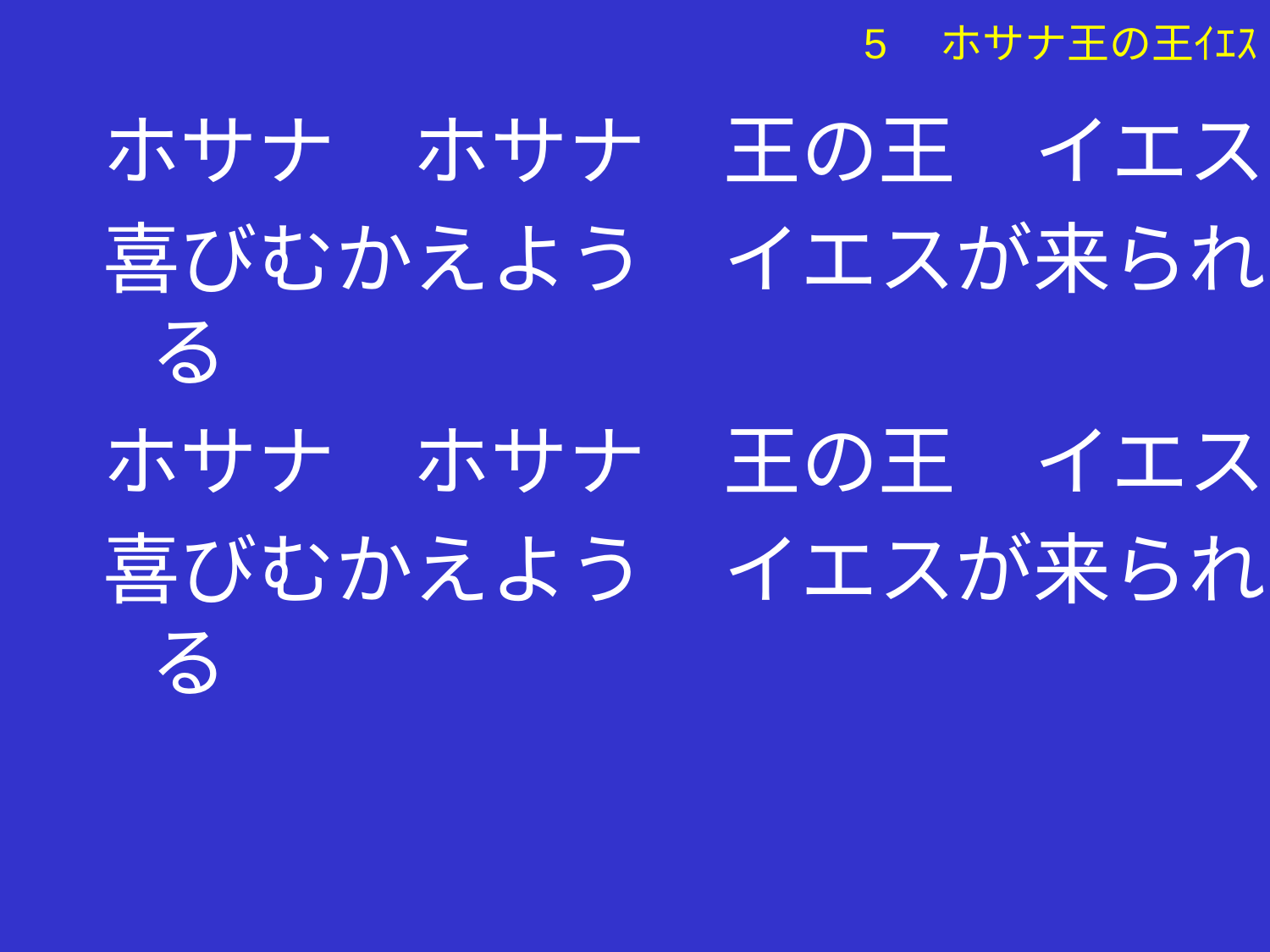

ホサナ　ホサナ　王の王　イエス
喜びむかえよう　イエスが来られる
ホサナ　ホサナ　王の王　イエス
喜びむかえよう　イエスが来られる
# 5　ホサナ王の王ｲｴｽ